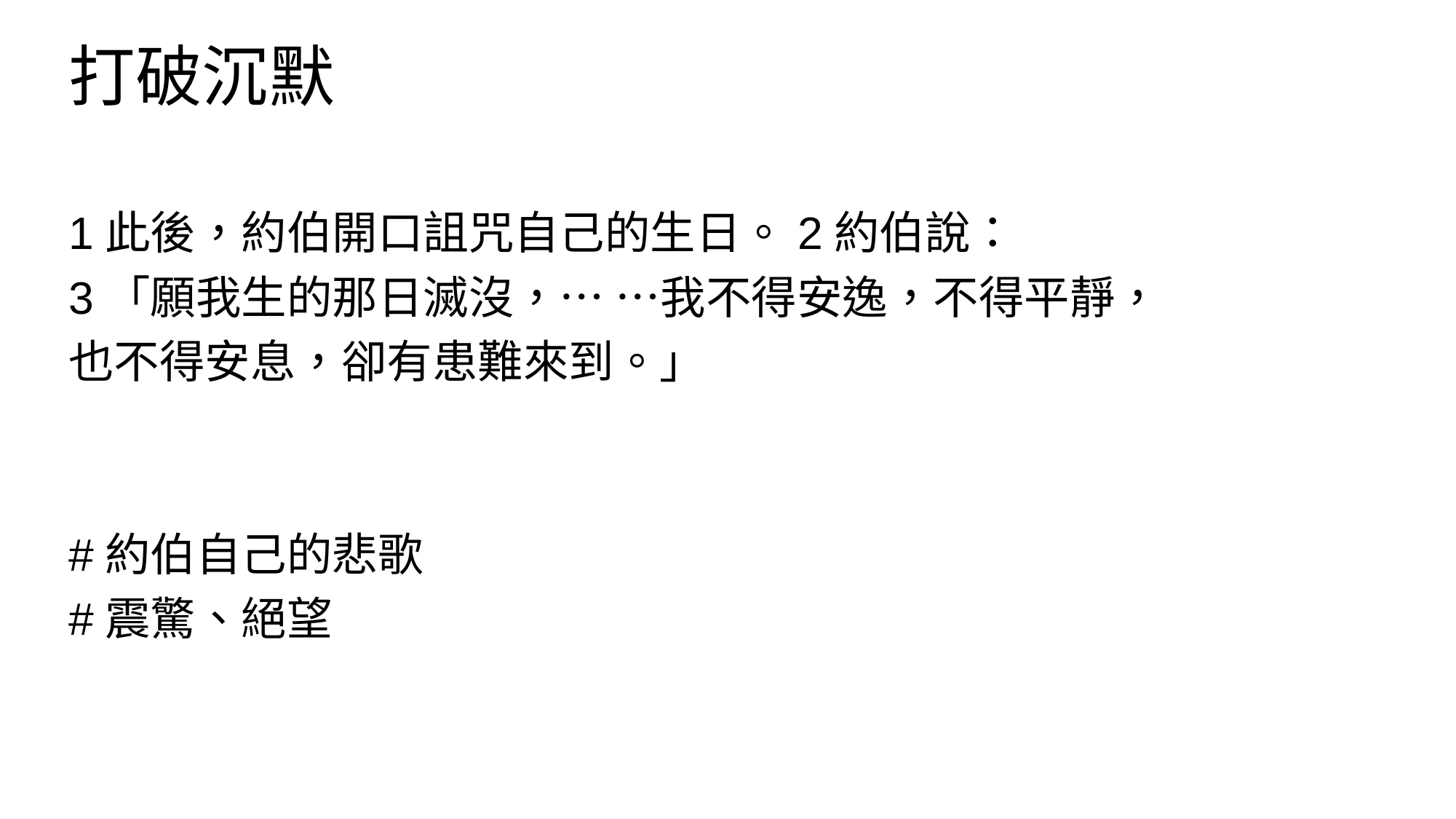

# 打破沉默
1此後，約伯開口詛咒自己的生日。2約伯說：
3「願我生的那日滅沒，… …我不得安逸，不得平靜，
也不得安息，卻有患難來到。」

#約伯自己的悲歌
#震驚、絕望